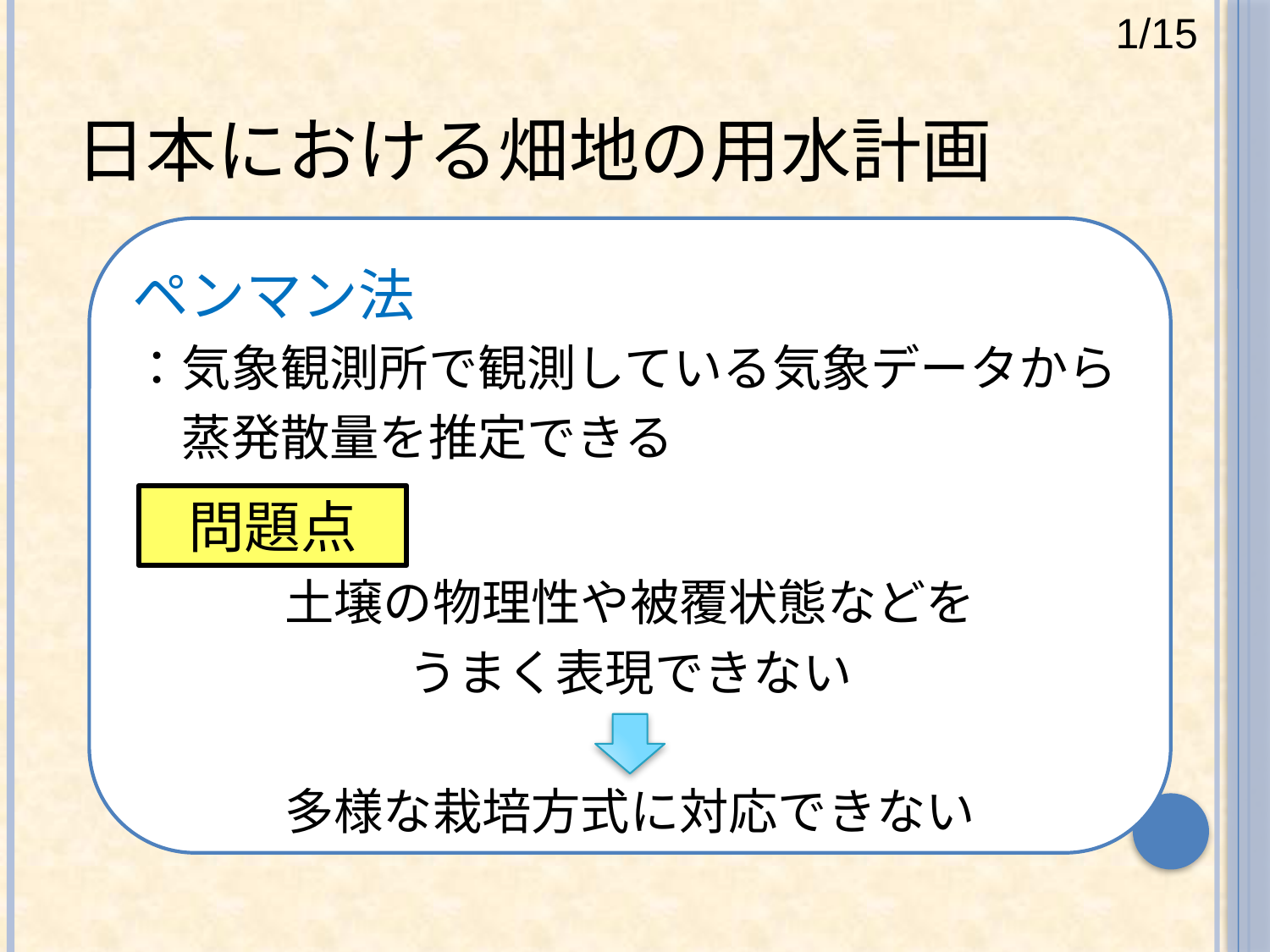

1/15
# 日本における畑地の用水計画
ペンマン法
：気象観測所で観測している気象データから
　蒸発散量を推定できる

問題点
土壌の物理性や被覆状態などを
うまく表現できない

多様な栽培方式に対応できない